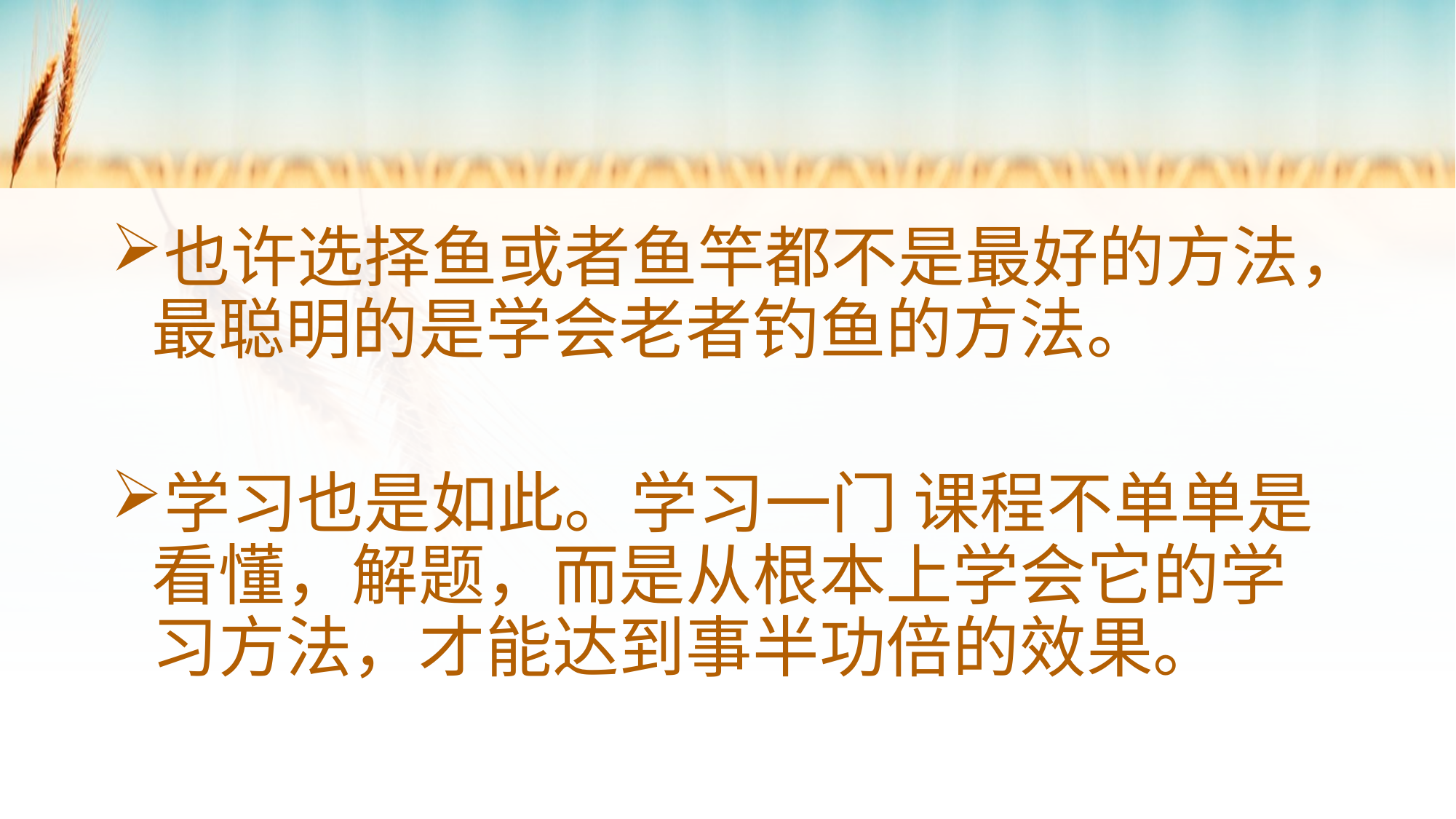

#
也许选择鱼或者鱼竿都不是最好的方法，最聪明的是学会老者钓鱼的方法。

学习也是如此。学习一门 课程不单单是看懂，解题，而是从根本上学会它的学习方法，才能达到事半功倍的效果。